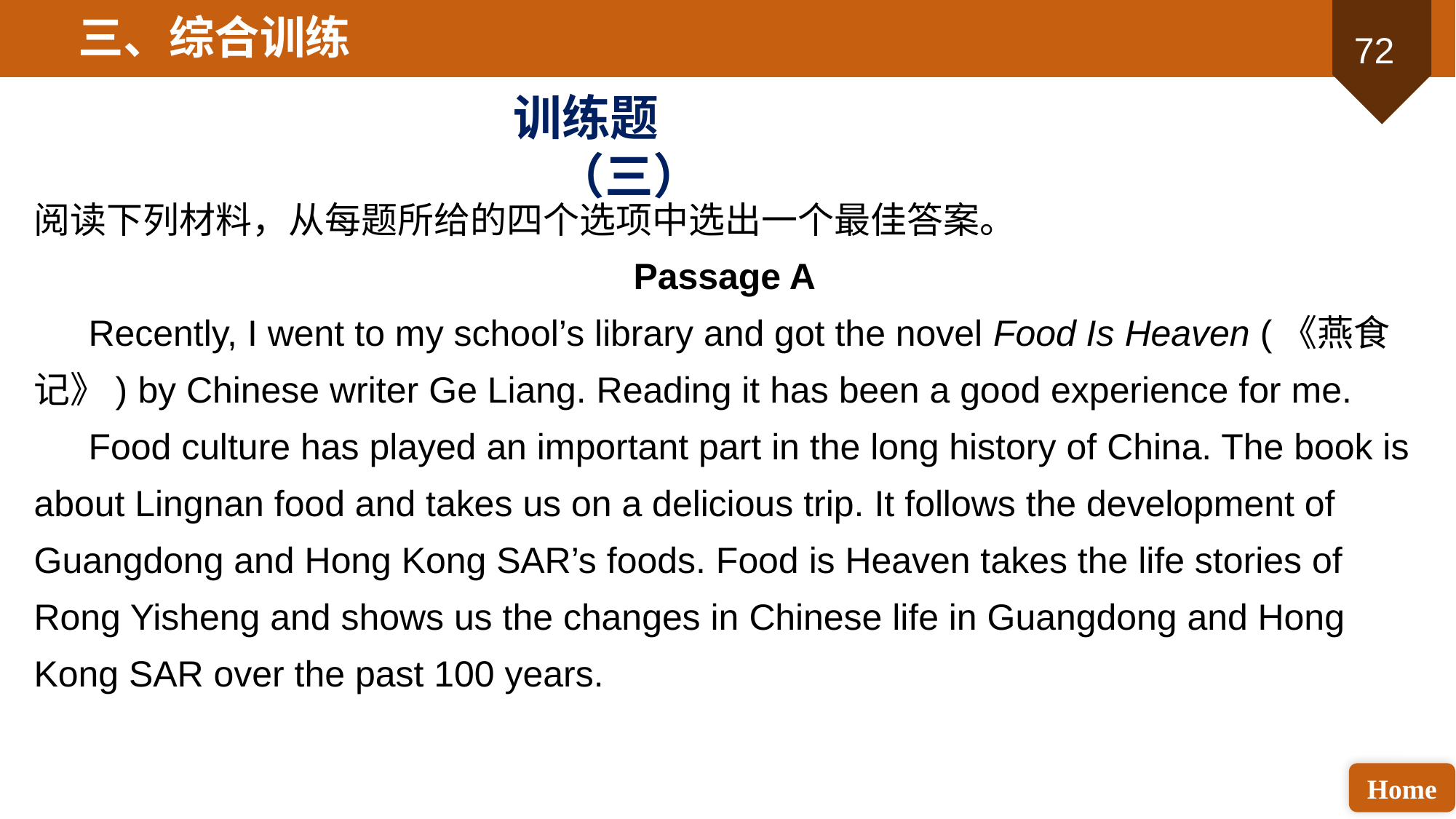

三、综合训练
训练题（三）
阅读下列材料，从每题所给的四个选项中选出一个最佳答案。
Passage A
Recently, I went to my school’s library and got the novel Food Is Heaven (《燕食记》) by Chinese writer Ge Liang. Reading it has been a good experience for me.
Food culture has played an important part in the long history of China. The book is about Lingnan food and takes us on a delicious trip. It follows the development of Guangdong and Hong Kong SAR’s foods. Food is Heaven takes the life stories of Rong Yisheng and shows us the changes in Chinese life in Guangdong and Hong Kong SAR over the past 100 years.